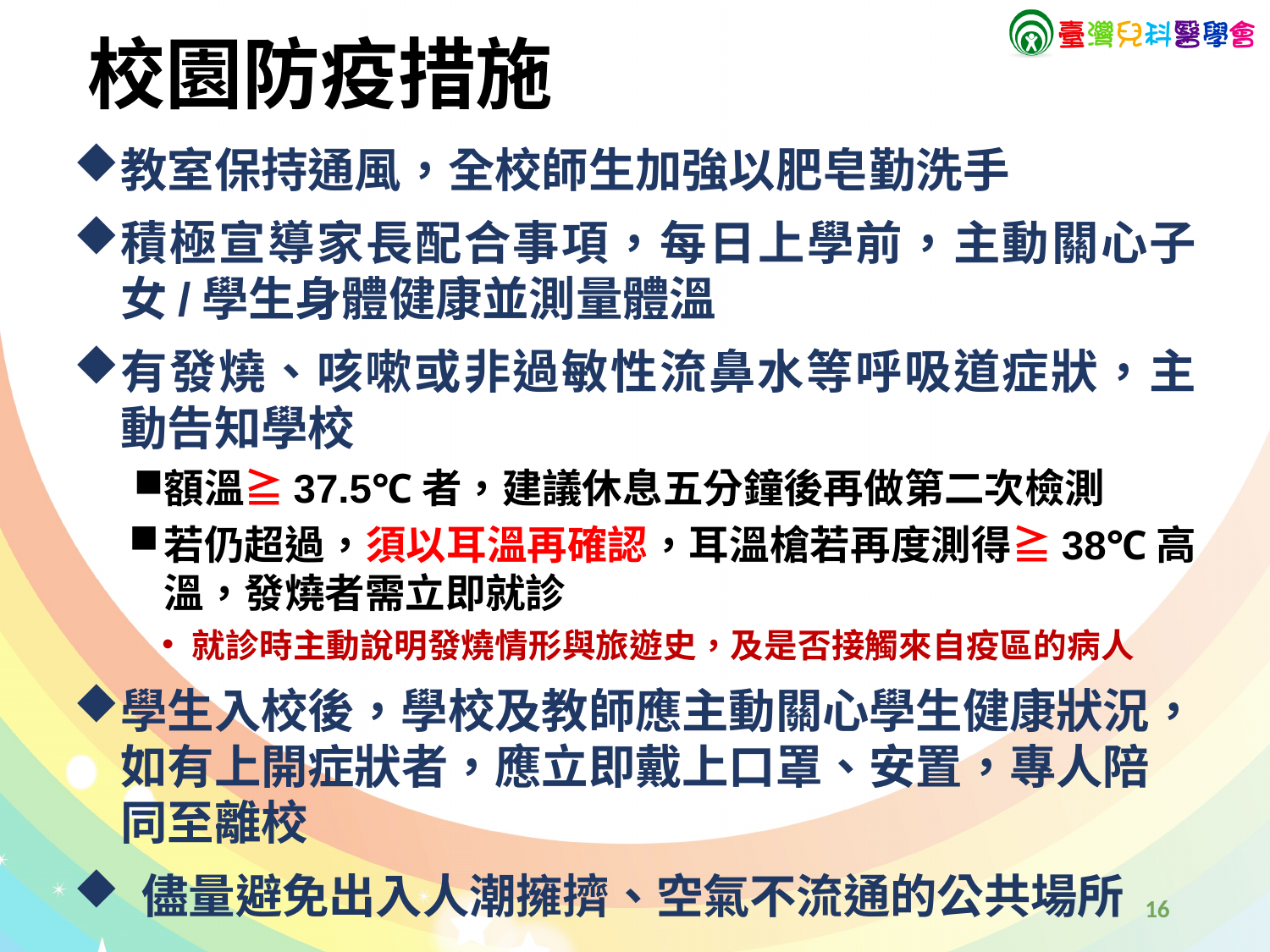

# 校園防疫措施
教室保持通風，全校師生加強以肥皂勤洗手
積極宣導家長配合事項，每日上學前，主動關心子女/學生身體健康並測量體溫
有發燒、咳嗽或非過敏性流鼻水等呼吸道症狀，主動告知學校
額溫≧37.5℃者，建議休息五分鐘後再做第二次檢測
若仍超過，須以耳溫再確認，耳溫槍若再度測得≧38℃高溫，發燒者需立即就診
就診時主動說明發燒情形與旅遊史，及是否接觸來自疫區的病人
學生入校後，學校及教師應主動關心學生健康狀況，如有上開症狀者，應立即戴上口罩、安置，專人陪同至離校
 儘量避免出入人潮擁擠、空氣不流通的公共場所

16